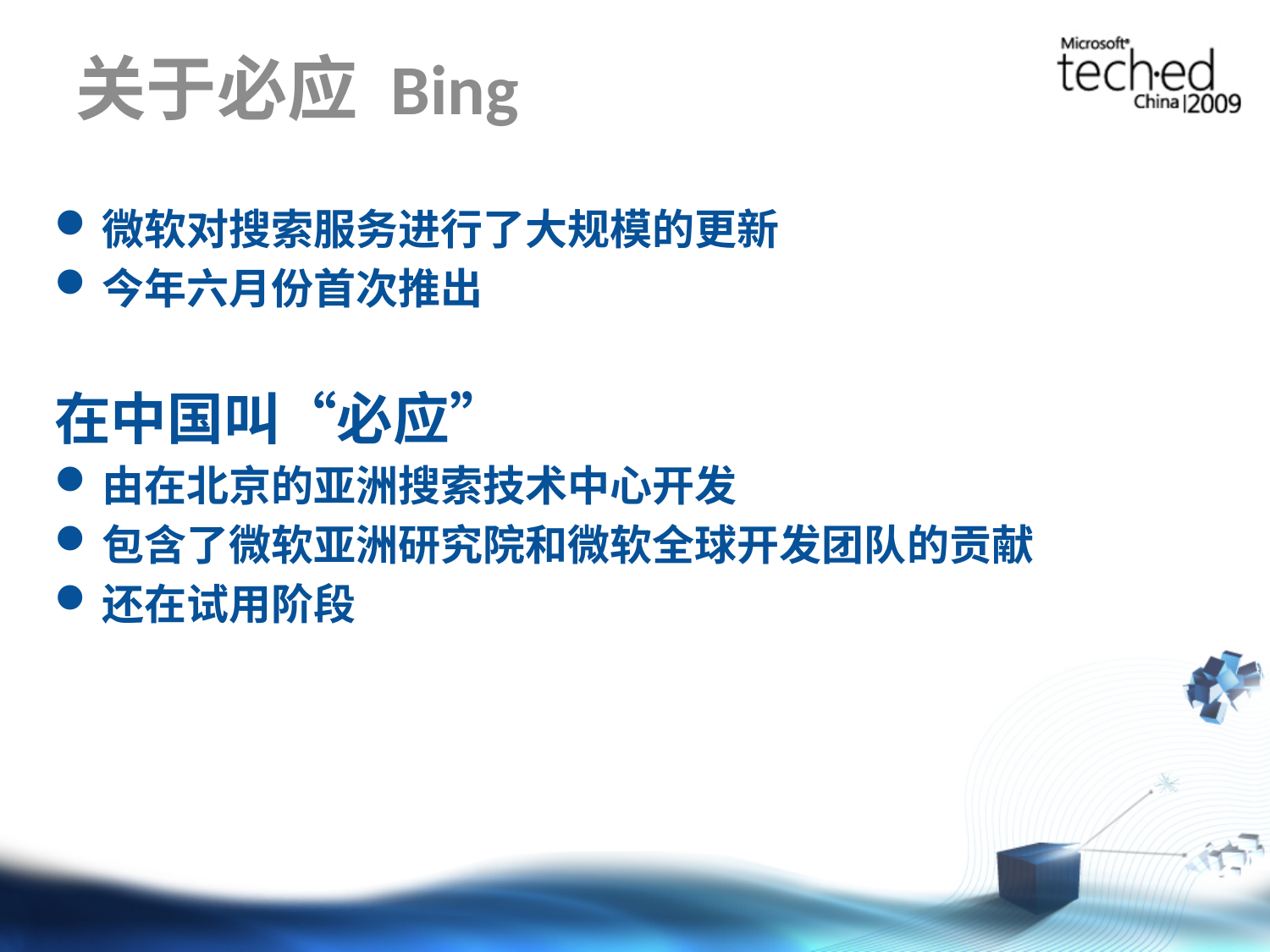

# 关于必应 Bing
微软对搜索服务进行了大规模的更新
今年六月份首次推出

在中国叫“必应”
由在北京的亚洲搜索技术中心开发
包含了微软亚洲研究院和微软全球开发团队的贡献
还在试用阶段